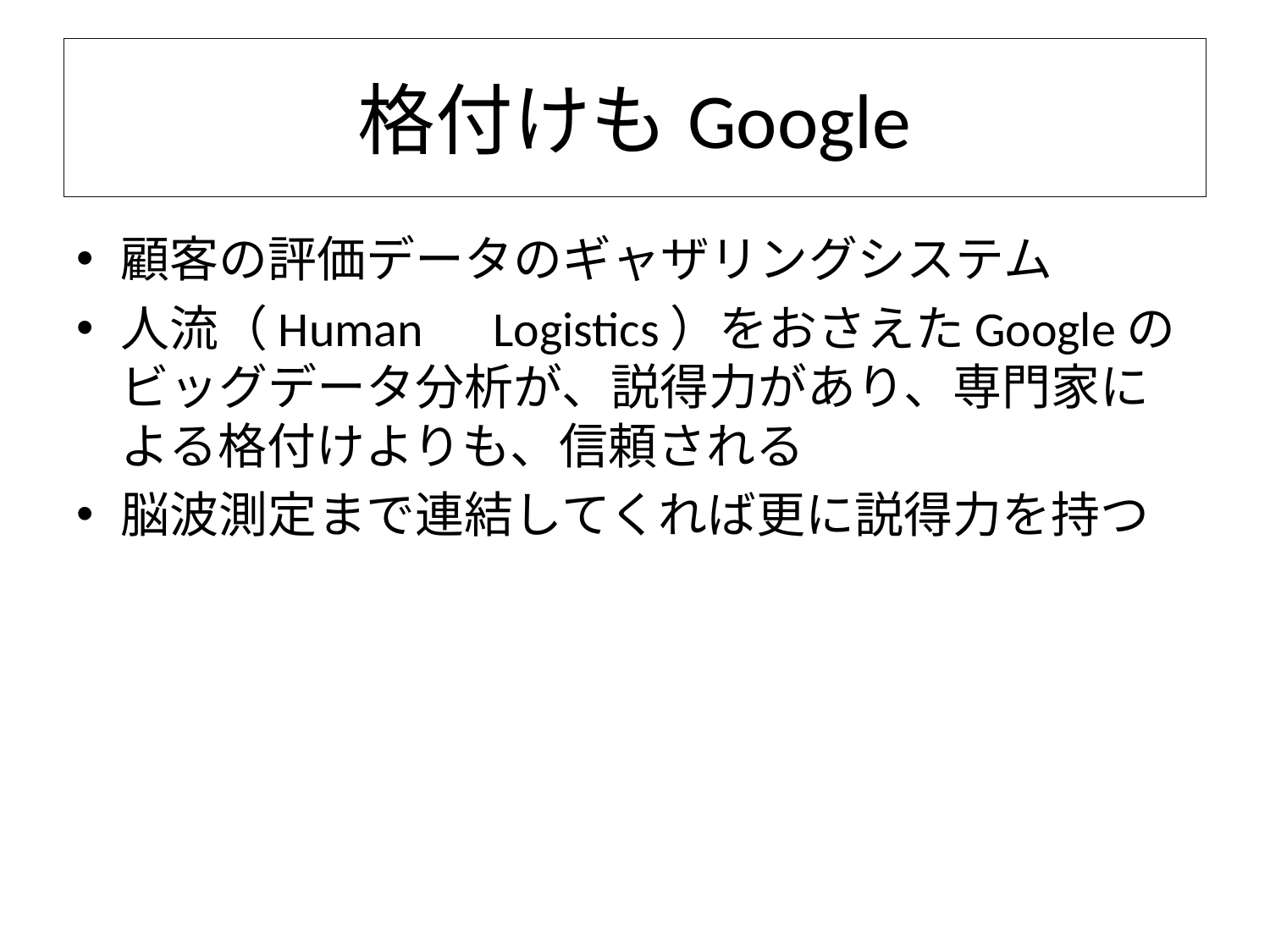

# 格付けもGoogle
顧客の評価データのギャザリングシステム
人流（Human　Logistics）をおさえたGoogleのビッグデータ分析が、説得力があり、専門家による格付けよりも、信頼される
脳波測定まで連結してくれば更に説得力を持つ